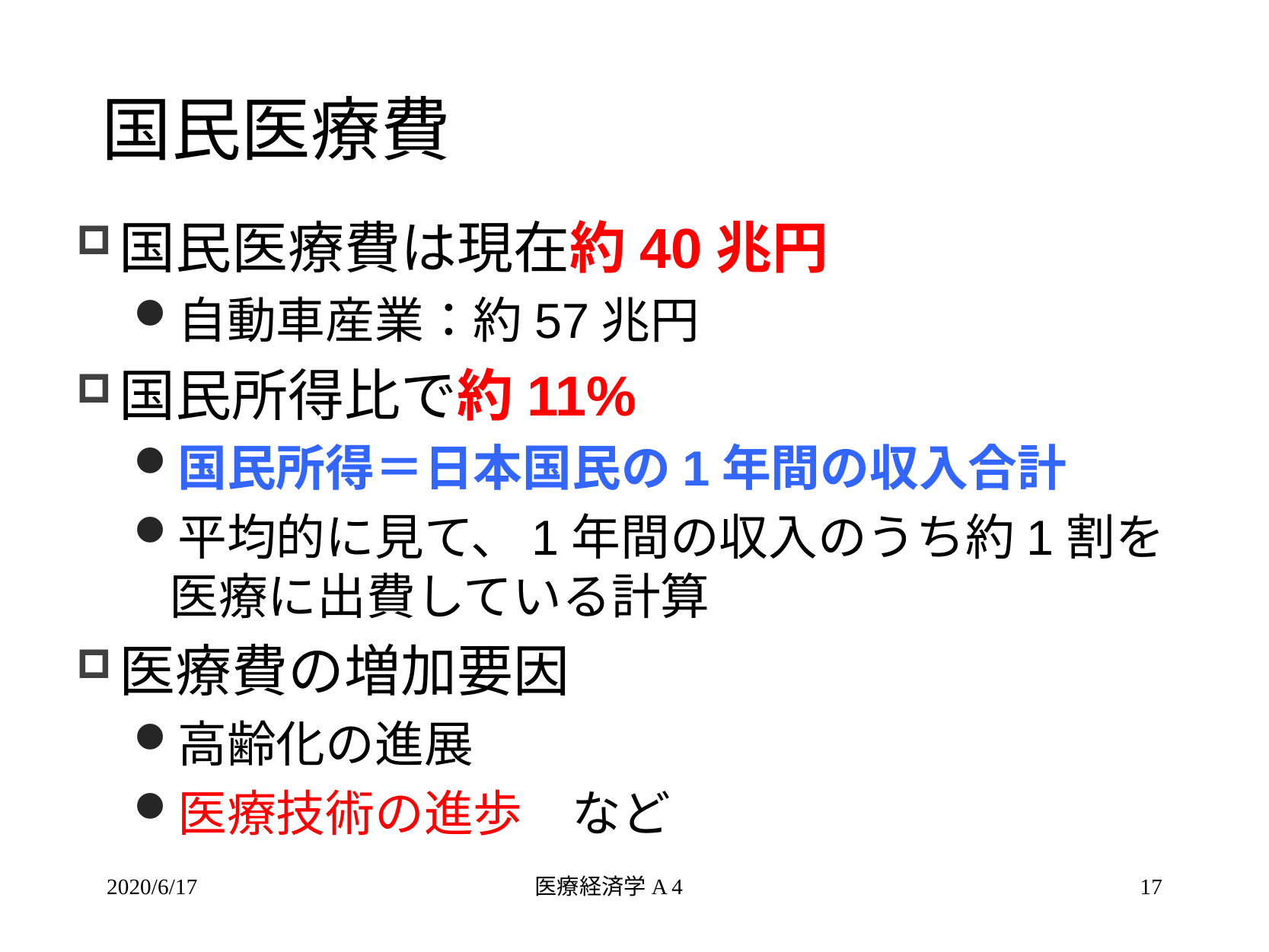

# 国民医療費
国民医療費は現在約40兆円
自動車産業：約57兆円
国民所得比で約11%
国民所得＝日本国民の1年間の収入合計
平均的に見て、1年間の収入のうち約1割を医療に出費している計算
医療費の増加要因
高齢化の進展
医療技術の進歩　など
2020/6/17
医療経済学A 4
17